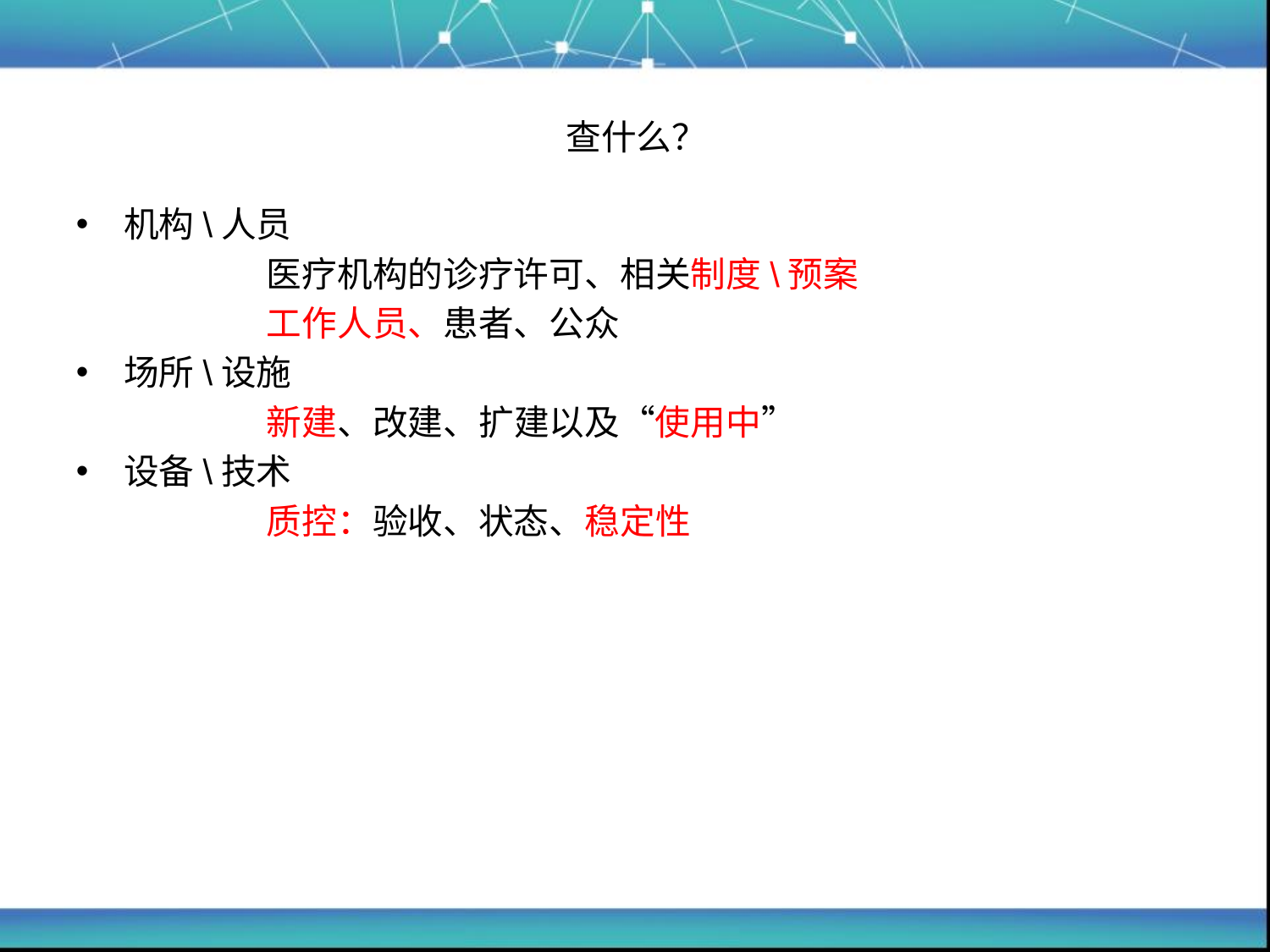

# 查什么？
机构\人员
	医疗机构的诊疗许可、相关制度\预案
	工作人员、患者、公众
场所\设施
	新建、改建、扩建以及“使用中”
设备\技术
	质控：验收、状态、稳定性